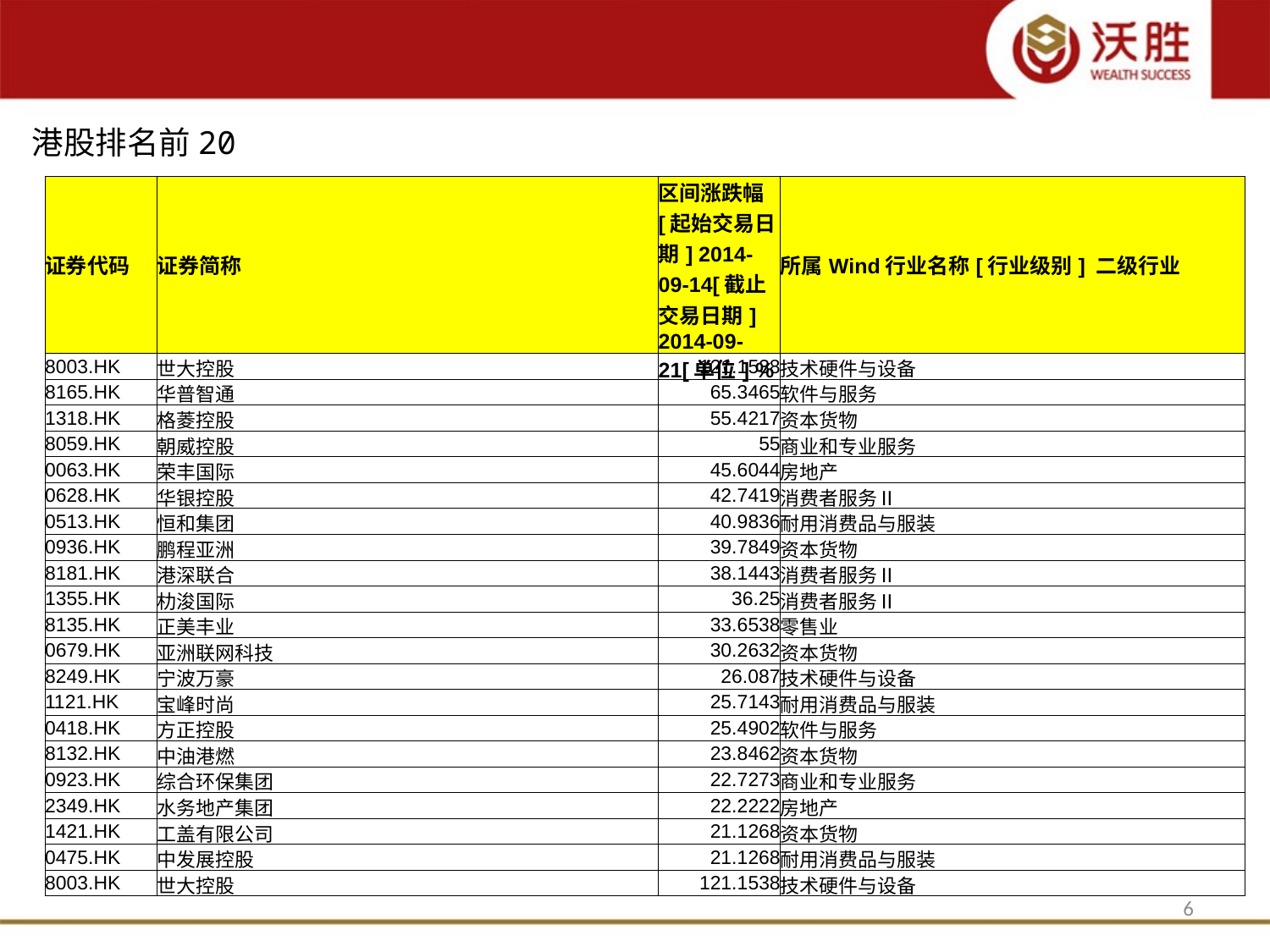

港股排名前20
| 证券代码 | 证券简称 | 区间涨跌幅[起始交易日期] 2014-09-14[截止交易日期] 2014-09-21[单位] % | 所属Wind行业名称[行业级别] 二级行业 |
| --- | --- | --- | --- |
| 8003.HK | 世大控股 | 121.1538 | 技术硬件与设备 |
| 8165.HK | 华普智通 | 65.3465 | 软件与服务 |
| 1318.HK | 格菱控股 | 55.4217 | 资本货物 |
| 8059.HK | 朝威控股 | 55 | 商业和专业服务 |
| 0063.HK | 荣丰国际 | 45.6044 | 房地产 |
| 0628.HK | 华银控股 | 42.7419 | 消费者服务Ⅱ |
| 0513.HK | 恒和集团 | 40.9836 | 耐用消费品与服装 |
| 0936.HK | 鹏程亚洲 | 39.7849 | 资本货物 |
| 8181.HK | 港深联合 | 38.1443 | 消费者服务Ⅱ |
| 1355.HK | 朸浚国际 | 36.25 | 消费者服务Ⅱ |
| 8135.HK | 正美丰业 | 33.6538 | 零售业 |
| 0679.HK | 亚洲联网科技 | 30.2632 | 资本货物 |
| 8249.HK | 宁波万豪 | 26.087 | 技术硬件与设备 |
| 1121.HK | 宝峰时尚 | 25.7143 | 耐用消费品与服装 |
| 0418.HK | 方正控股 | 25.4902 | 软件与服务 |
| 8132.HK | 中油港燃 | 23.8462 | 资本货物 |
| 0923.HK | 综合环保集团 | 22.7273 | 商业和专业服务 |
| 2349.HK | 水务地产集团 | 22.2222 | 房地产 |
| 1421.HK | 工盖有限公司 | 21.1268 | 资本货物 |
| 0475.HK | 中发展控股 | 21.1268 | 耐用消费品与服装 |
| 8003.HK | 世大控股 | 121.1538 | 技术硬件与设备 |
6